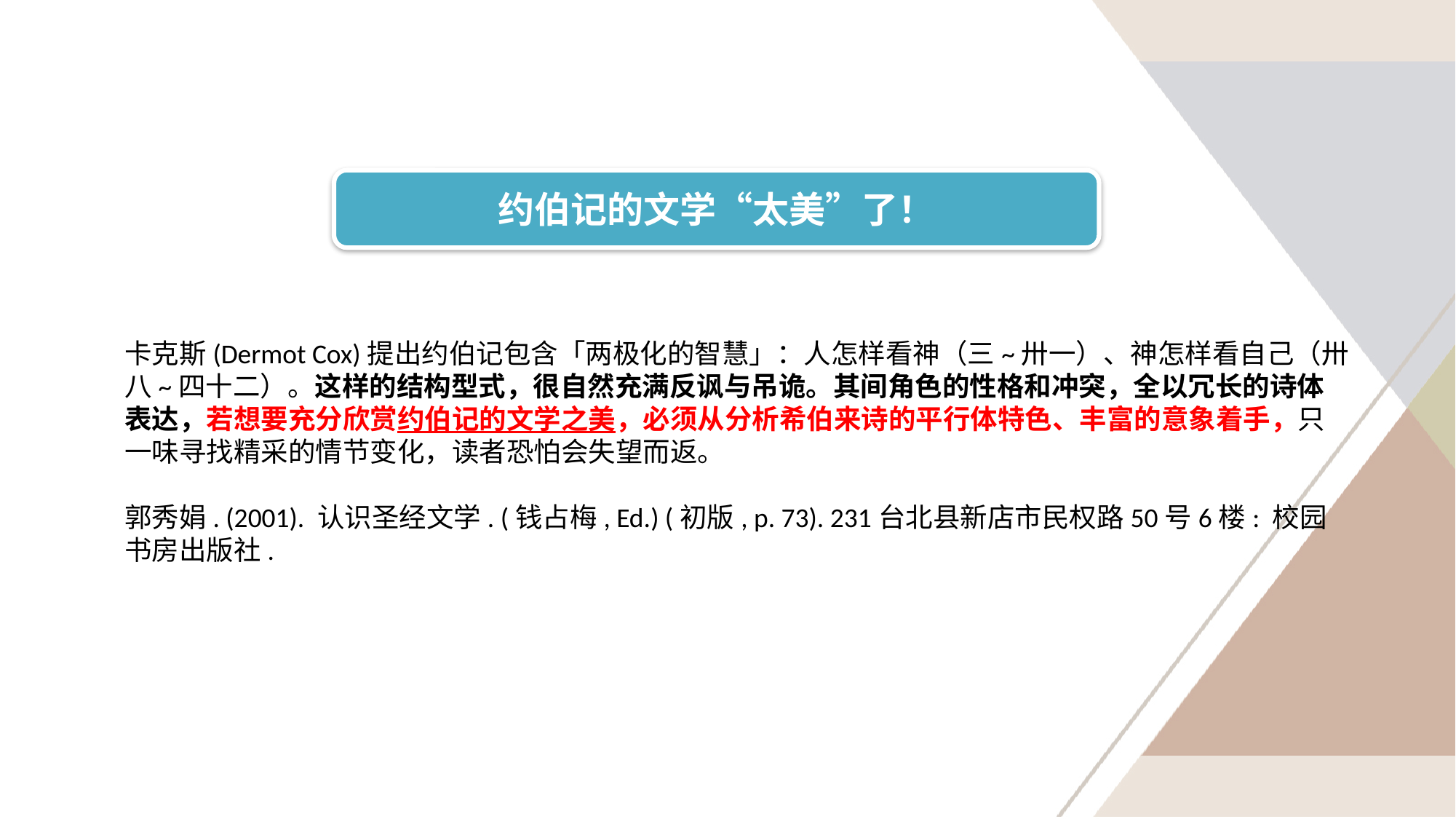

约伯记的文学“太美”了！
卡克斯(Dermot Cox)提出约伯记包含「两极化的智慧」：人怎样看神（三~卅一）、神怎样看自己（卅八~四十二）。这样的结构型式，很自然充满反讽与吊诡。其间角色的性格和冲突，全以冗长的诗体表达，若想要充分欣赏约伯记的文学之美，必须从分析希伯来诗的平行体特色、丰富的意象着手，只一味寻找精采的情节变化，读者恐怕会失望而返。

郭秀娟. (2001). 认识圣经文学. (钱占梅, Ed.) (初版, p. 73). 231台北县新店市民权路50号6楼: 校园书房出版社.